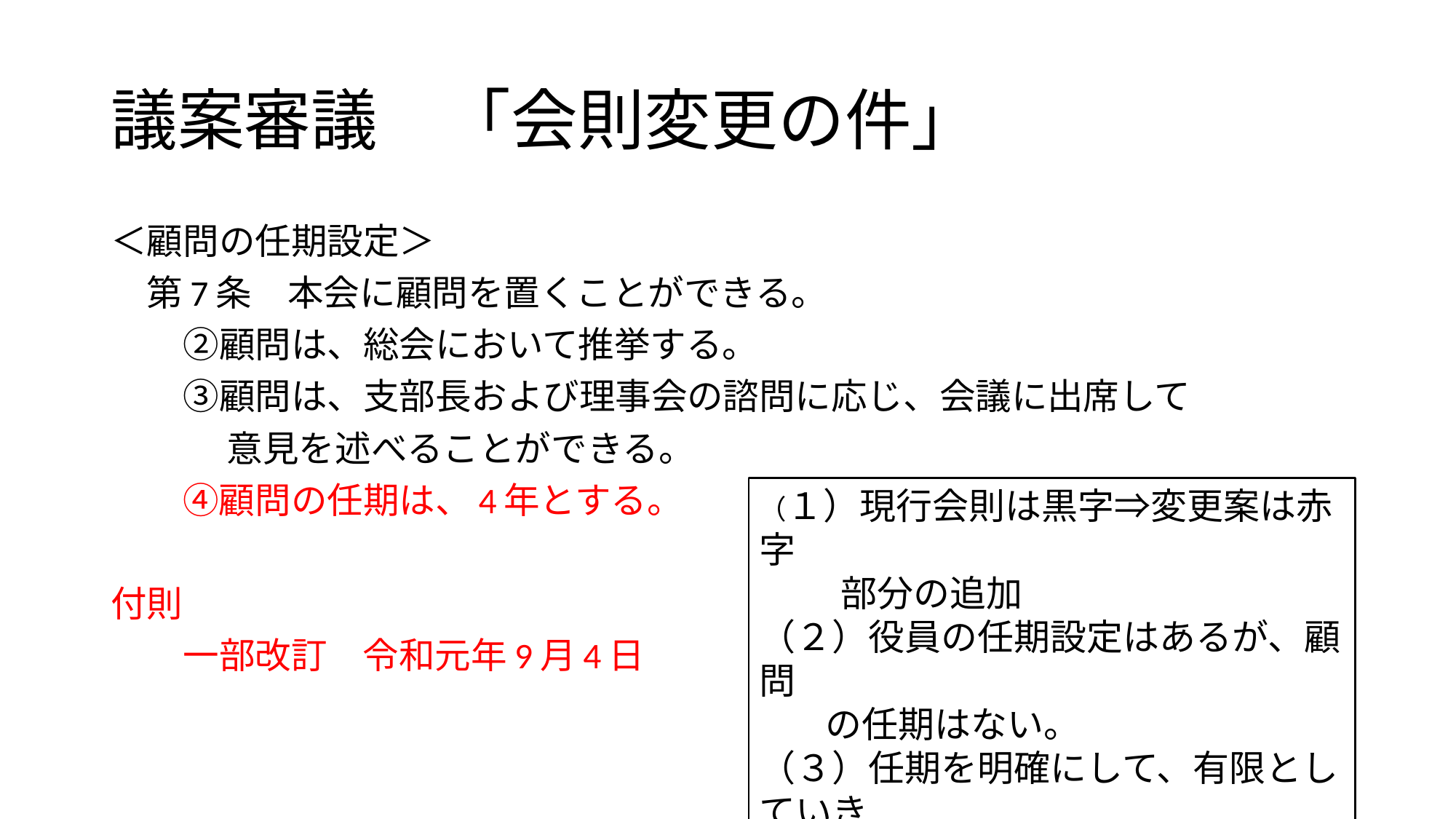

# 議案審議　「会則変更の件」
＜顧問の任期設定＞
　第7条　本会に顧問を置くことができる。
　　②顧問は、総会において推挙する。
　　③顧問は、支部長および理事会の諮問に応じ、会議に出席して
　　　 意見を述べることができる。
　　④顧問の任期は、4年とする。

付則
　　一部改訂　令和元年9月4日

（１）現行会則は黒字⇒変更案は赤字
　　 部分の追加
（２）役員の任期設定はあるが、顧問
       の任期はない。
（３）任期を明確にして、有限としていき
       たい。